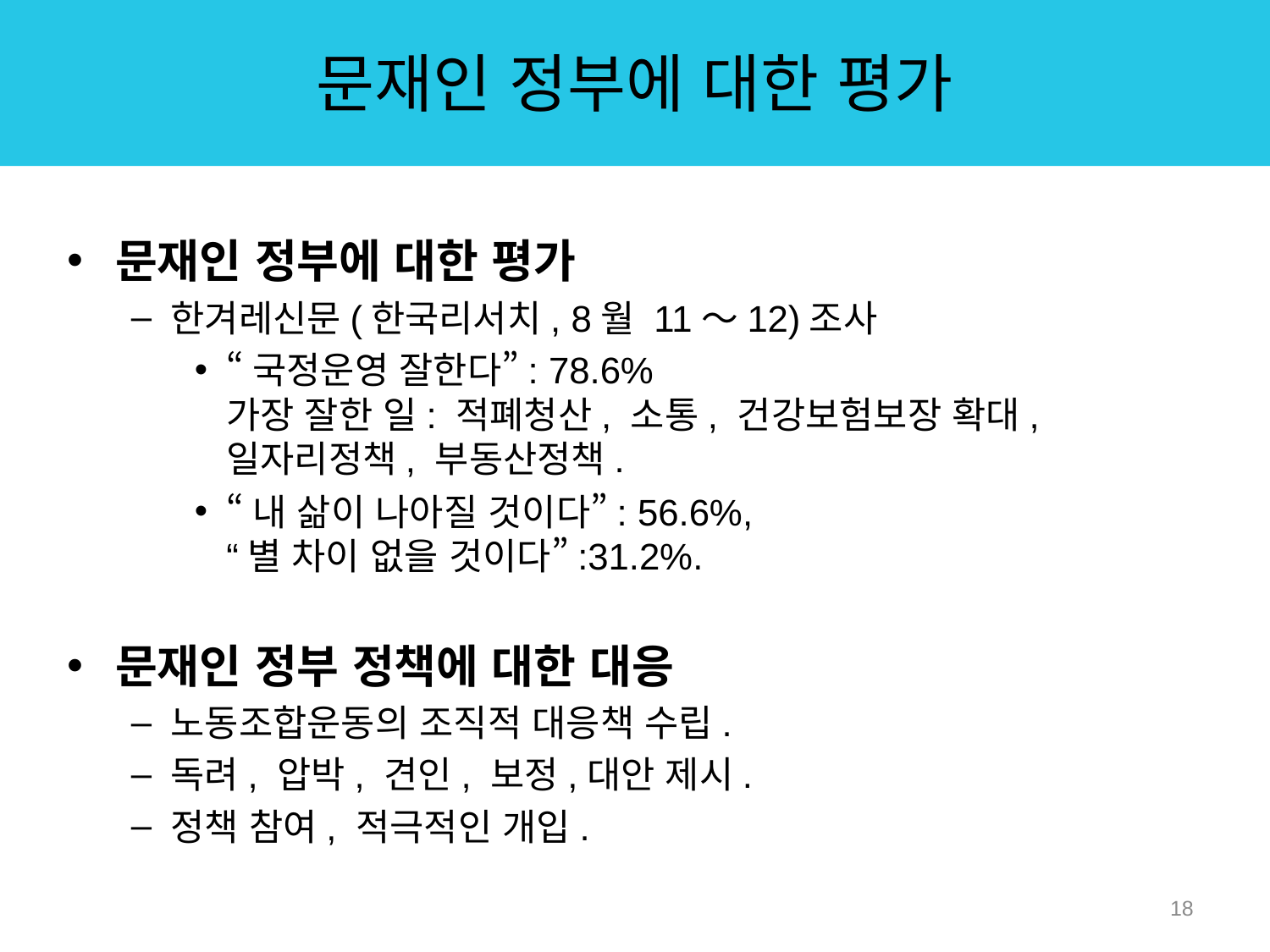

# 문재인 정부에 대한 평가
문재인 정부에 대한 평가
한겨레신문(한국리서치, 8월 11～12)조사
“국정운영 잘한다”: 78.6%
가장 잘한 일: 적폐청산, 소통, 건강보험보장 확대, 일자리정책, 부동산정책.
“내 삶이 나아질 것이다”: 56.6%,
“별 차이 없을 것이다”:31.2%.
문재인 정부 정책에 대한 대응
노동조합운동의 조직적 대응책 수립.
독려, 압박, 견인, 보정,대안 제시.
정책 참여, 적극적인 개입.

18